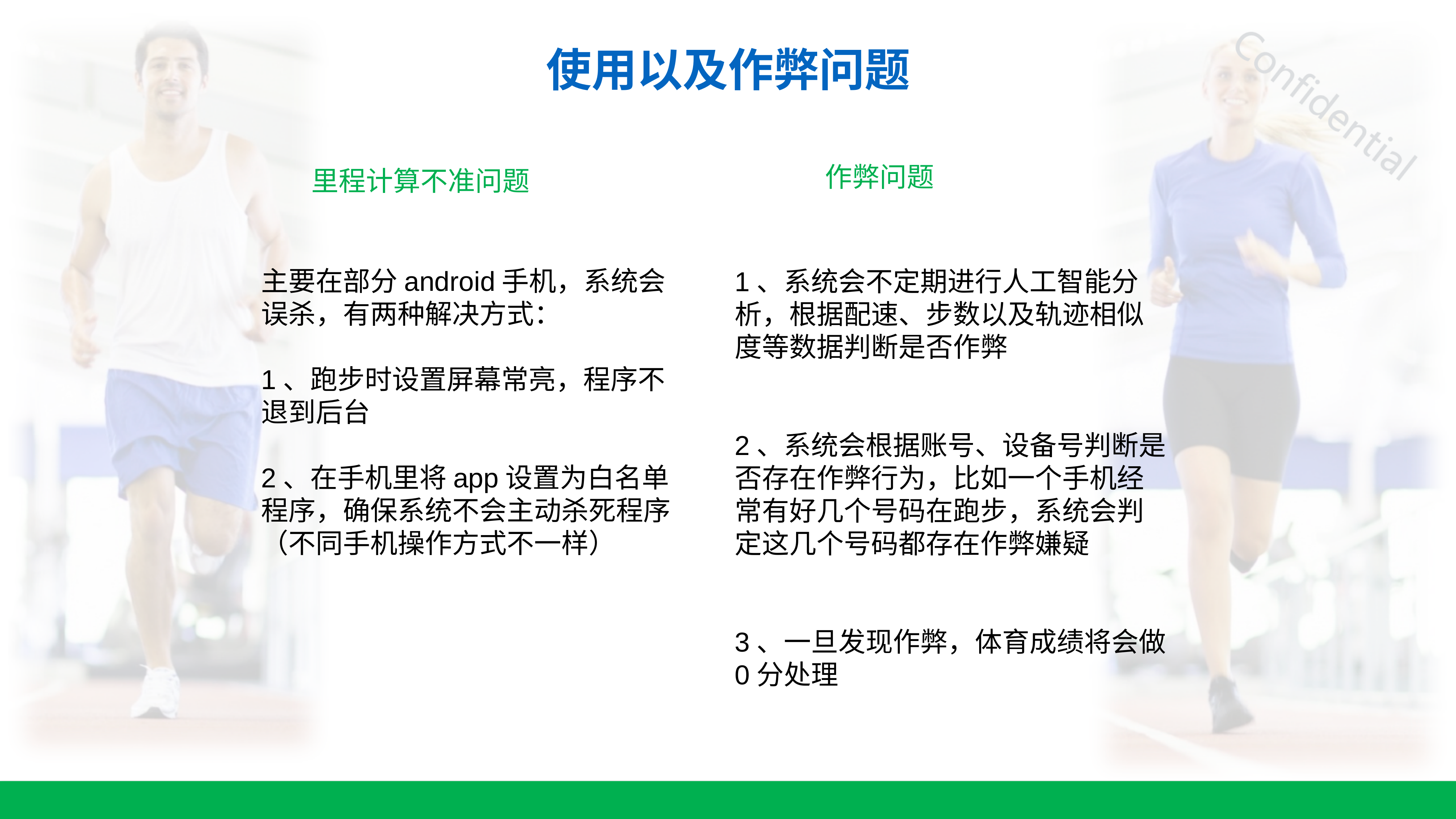

# 使用以及作弊问题
作弊问题
里程计算不准问题
主要在部分android手机，系统会误杀，有两种解决方式：

1、跑步时设置屏幕常亮，程序不退到后台

2、在手机里将app设置为白名单程序，确保系统不会主动杀死程序（不同手机操作方式不一样）
1、系统会不定期进行人工智能分析，根据配速、步数以及轨迹相似度等数据判断是否作弊

2、系统会根据账号、设备号判断是否存在作弊行为，比如一个手机经常有好几个号码在跑步，系统会判定这几个号码都存在作弊嫌疑

3、一旦发现作弊，体育成绩将会做0分处理